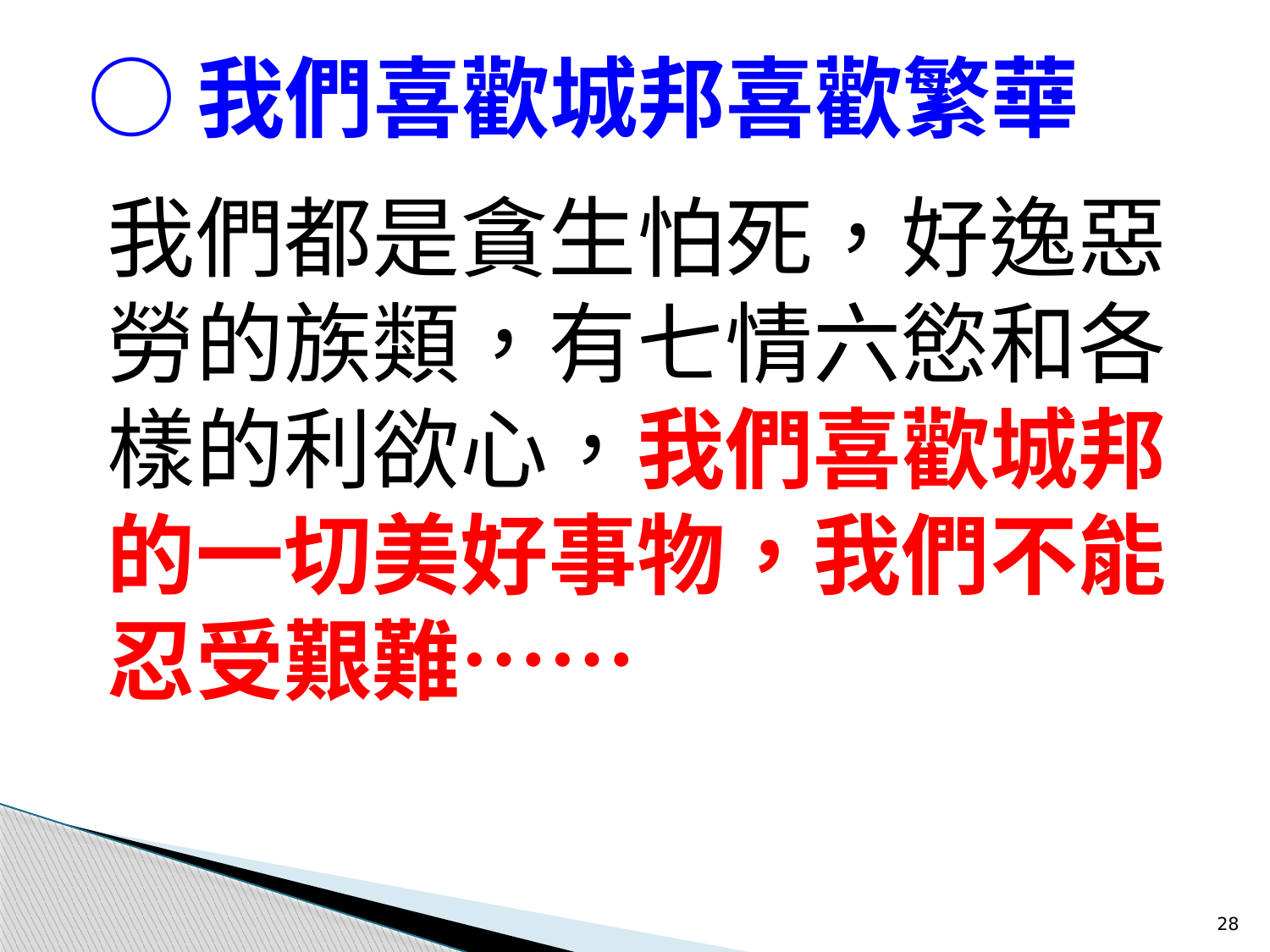

○我們喜歡城邦喜歡繁華
我們都是貪生怕死，好逸惡勞的族類，有七情六慾和各樣的利欲心，我們喜歡城邦的一切美好事物，我們不能忍受艱難……

28